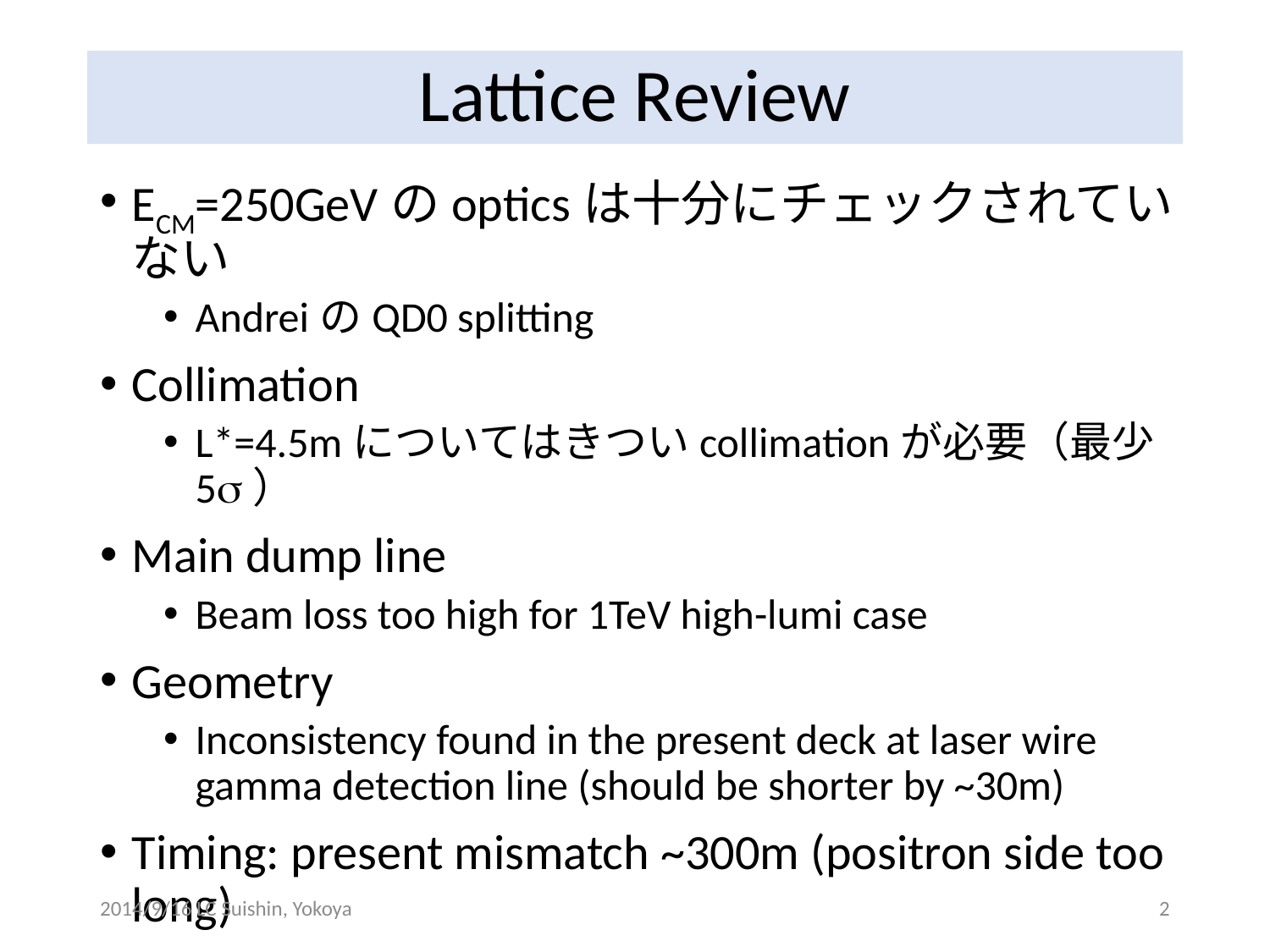

# Lattice Review
ECM=250GeVのopticsは十分にチェックされていない
AndreiのQD0 splitting
Collimation
L*=4.5mについてはきついcollimationが必要（最少5σ）
Main dump line
Beam loss too high for 1TeV high-lumi case
Geometry
Inconsistency found in the present deck at laser wire gamma detection line (should be shorter by ~30m)
Timing: present mismatch ~300m (positron side too long)
2014/9/16 LC Suishin, Yokoya
2